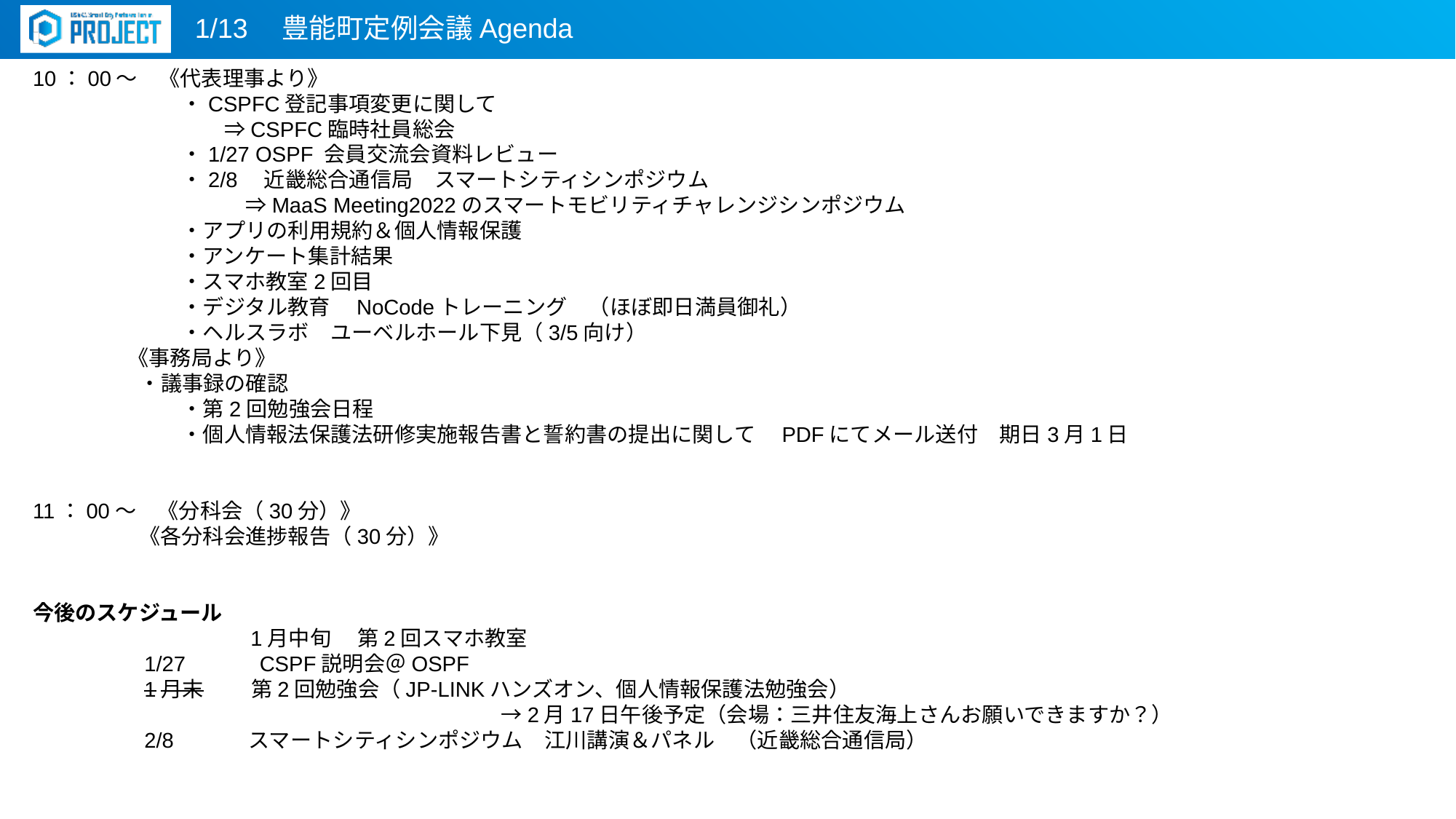

1/13　豊能町定例会議Agenda
10：00～　《代表理事より》
　　　　　　　・CSPFC登記事項変更に関して
　　　　　　　　　⇒CSPFC臨時社員総会
　　　　　　　・1/27 OSPF 会員交流会資料レビュー
　　　　　　　・2/8　近畿総合通信局　スマートシティシンポジウム
　　　　　　　　　　⇒MaaS Meeting2022のスマートモビリティチャレンジシンポジウム
　　　　　　　・アプリの利用規約＆個人情報保護
　　　　　　　・アンケート集計結果
　　　　　　　・スマホ教室2回目
　　　　　　　・デジタル教育　NoCodeトレーニング　（ほぼ即日満員御礼）
　　　　　　　・ヘルスラボ　ユーベルホール下見（3/5向け）
 　　　　《事務局より》
       　　　 ・議事録の確認
　　　　　　　・第2回勉強会日程
　　　　　　　・個人情報法保護法研修実施報告書と誓約書の提出に関して　PDFにてメール送付　期日3月1日

11：00～　《分科会（30分）》
　　　　　《各分科会進捗報告（30分）》

今後のスケジュール
　　　　　　　　　　1月中旬　 第2回スマホ教室
　　　　　1/27　　　CSPF説明会＠OSPF
　　　　　1月末　　 第2回勉強会（JP-LINKハンズオン、個人情報保護法勉強会）
　　　　　　　　　　　　　　　　　　　　　　→2月17日午後予定（会場：三井住友海上さんお願いできますか？）
　　　　　2/8 　　　スマートシティシンポジウム　江川講演＆パネル　（近畿総合通信局）